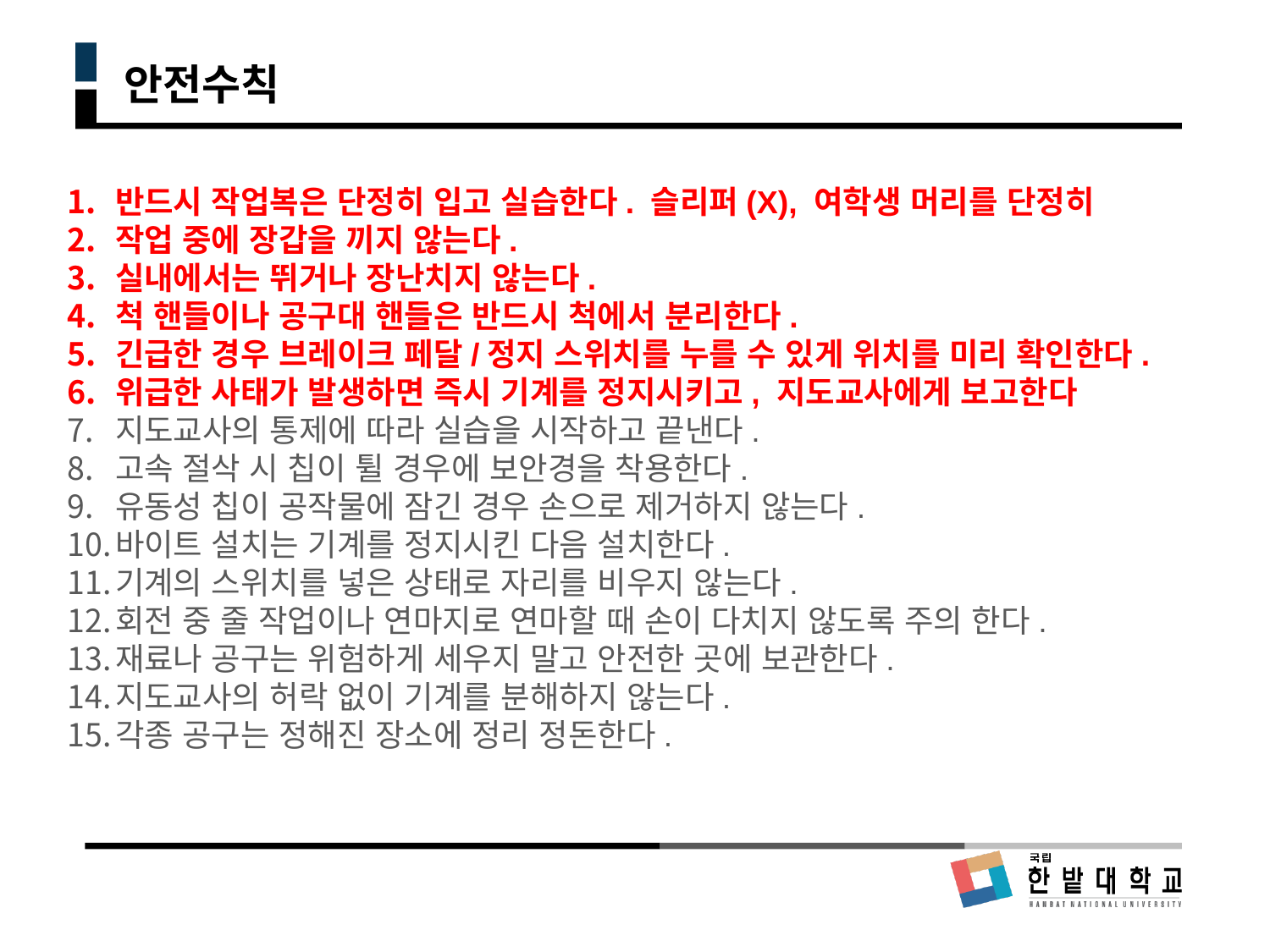

안전수칙
반드시 작업복은 단정히 입고 실습한다. 슬리퍼(X), 여학생 머리를 단정히
작업 중에 장갑을 끼지 않는다.
실내에서는 뛰거나 장난치지 않는다.
척 핸들이나 공구대 핸들은 반드시 척에서 분리한다.
긴급한 경우 브레이크 페달/정지 스위치를 누를 수 있게 위치를 미리 확인한다.
위급한 사태가 발생하면 즉시 기계를 정지시키고, 지도교사에게 보고한다
지도교사의 통제에 따라 실습을 시작하고 끝낸다.
고속 절삭 시 칩이 튈 경우에 보안경을 착용한다.
유동성 칩이 공작물에 잠긴 경우 손으로 제거하지 않는다.
바이트 설치는 기계를 정지시킨 다음 설치한다.
기계의 스위치를 넣은 상태로 자리를 비우지 않는다.
회전 중 줄 작업이나 연마지로 연마할 때 손이 다치지 않도록 주의 한다.
재료나 공구는 위험하게 세우지 말고 안전한 곳에 보관한다.
지도교사의 허락 없이 기계를 분해하지 않는다.
각종 공구는 정해진 장소에 정리 정돈한다.